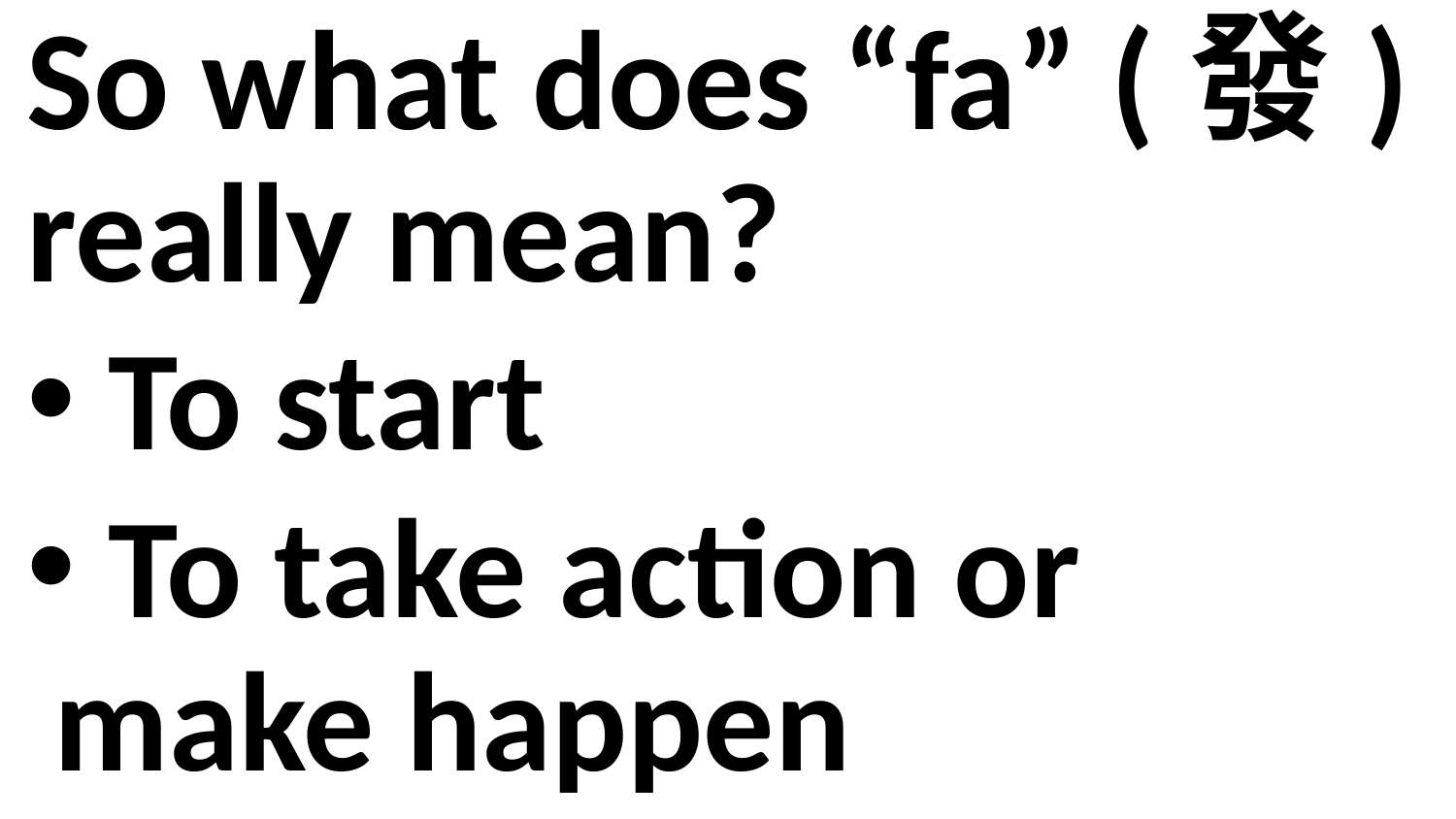

So what does “fa” (發) really mean?
 To start
 To take action or make happen